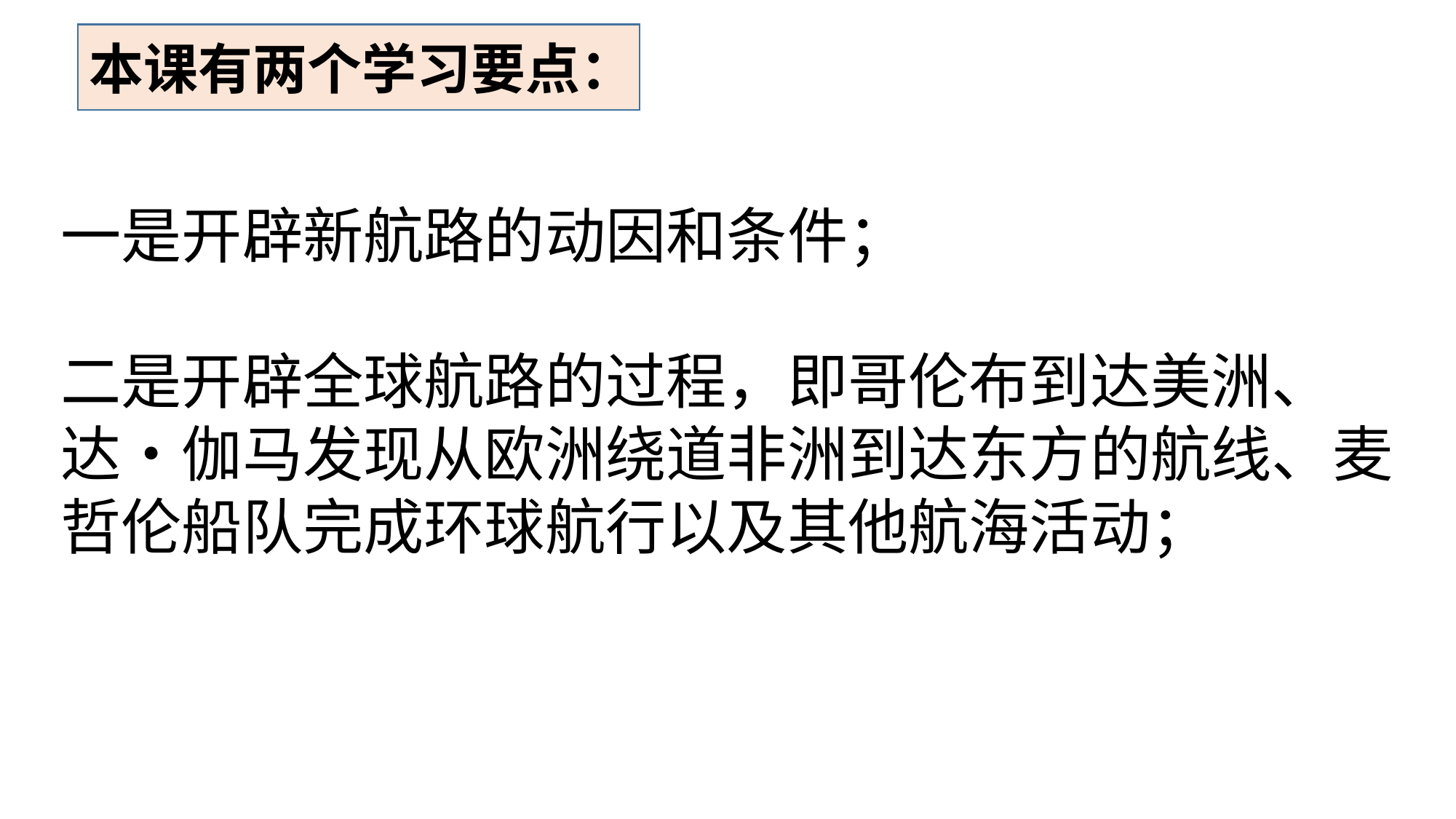

本课有两个学习要点：

一是开辟新航路的动因和条件；

二是开辟全球航路的过程，即哥伦布到达美洲、达•伽马发现从欧洲绕道非洲到达东方的航线、麦哲伦船队完成环球航行以及其他航海活动；